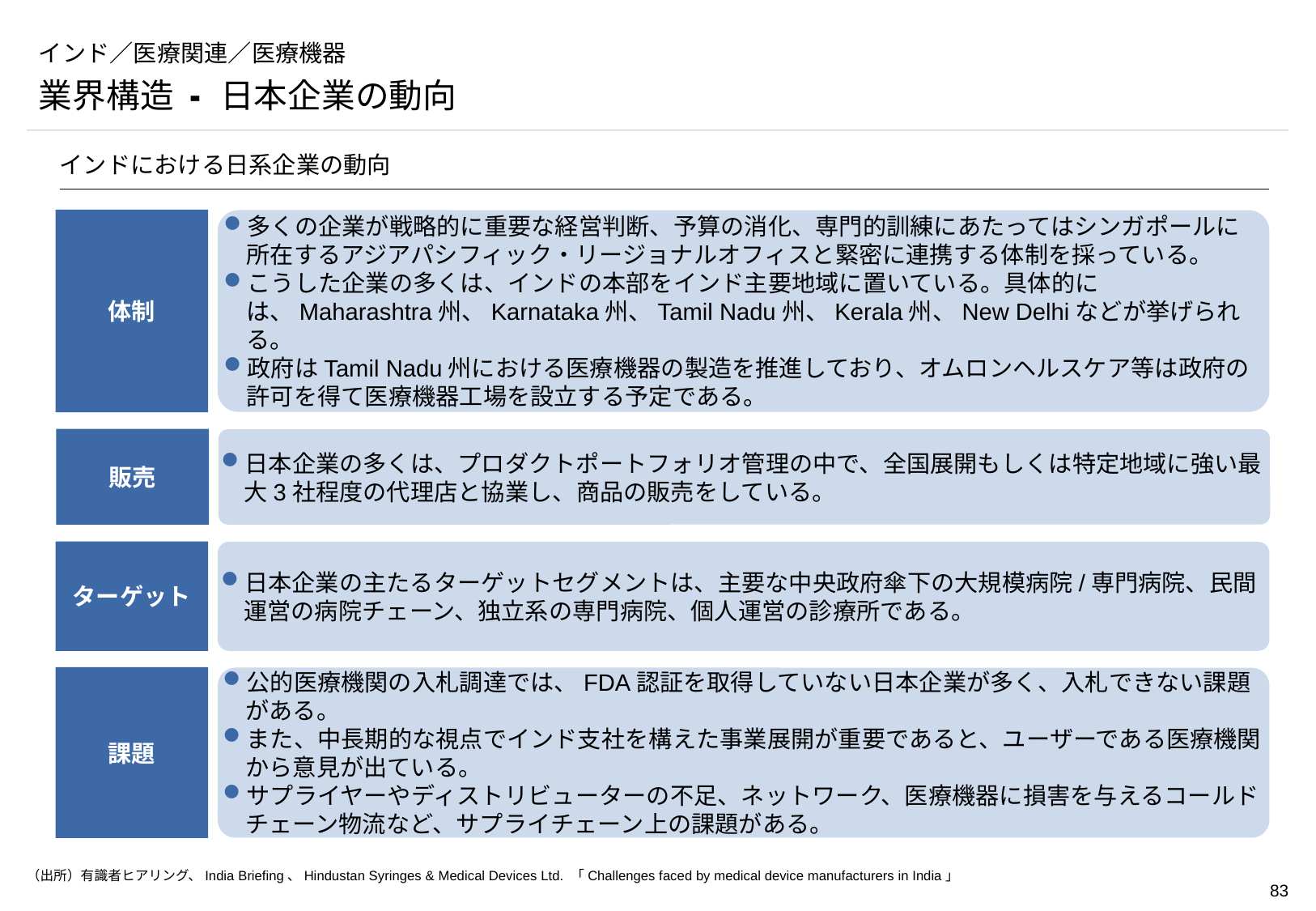

# インド／医療関連／医療機器
業界構造 - 日本企業の動向
インドにおける日系企業の動向
体制
多くの企業が戦略的に重要な経営判断、予算の消化、専門的訓練にあたってはシンガポールに所在するアジアパシフィック・リージョナルオフィスと緊密に連携する体制を採っている。
こうした企業の多くは、インドの本部をインド主要地域に置いている。具体的には、Maharashtra州、Karnataka州、Tamil Nadu州、Kerala州、New Delhiなどが挙げられる。
政府はTamil Nadu州における医療機器の製造を推進しており、オムロンヘルスケア等は政府の許可を得て医療機器工場を設立する予定である。
販売
日本企業の多くは、プロダクトポートフォリオ管理の中で、全国展開もしくは特定地域に強い最大3社程度の代理店と協業し、商品の販売をしている。
ターゲット
日本企業の主たるターゲットセグメントは、主要な中央政府傘下の大規模病院/専門病院、民間運営の病院チェーン、独立系の専門病院、個人運営の診療所である。
課題
公的医療機関の入札調達では、FDA認証を取得していない日本企業が多く、入札できない課題がある。
また、中長期的な視点でインド支社を構えた事業展開が重要であると、ユーザーである医療機関から意見が出ている。
サプライヤーやディストリビューターの不足、ネットワーク、医療機器に損害を与えるコールドチェーン物流など、サプライチェーン上の課題がある。
（出所）有識者ヒアリング、India Briefing、Hindustan Syringes & Medical Devices Ltd. 「Challenges faced by medical device manufacturers in India」